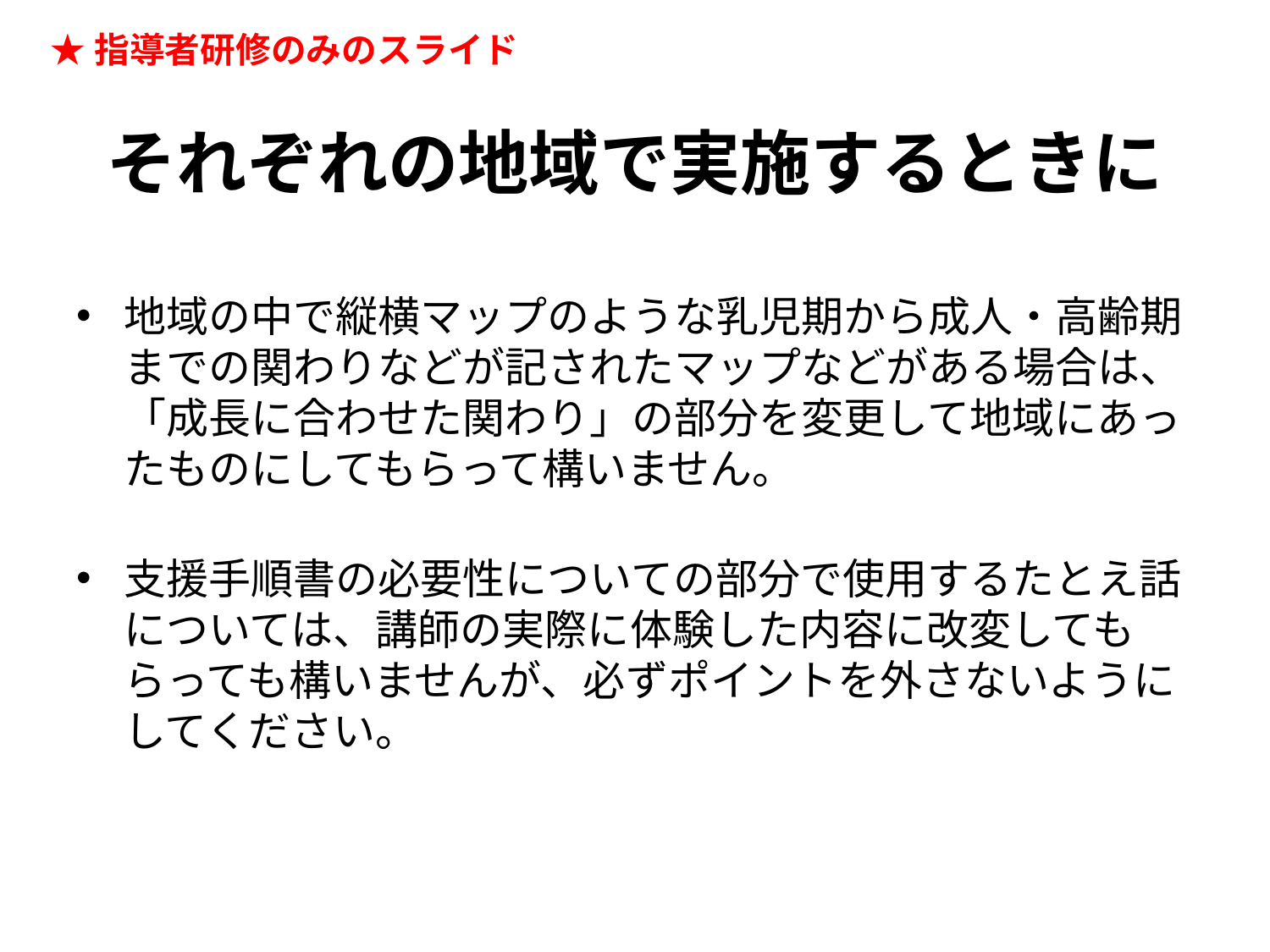

★指導者研修のみのスライド
# それぞれの地域で実施するときに
地域の中で縦横マップのような乳児期から成人・高齢期までの関わりなどが記されたマップなどがある場合は、「成長に合わせた関わり」の部分を変更して地域にあったものにしてもらって構いません。
支援手順書の必要性についての部分で使用するたとえ話については、講師の実際に体験した内容に改変してもらっても構いませんが、必ずポイントを外さないようにしてください。